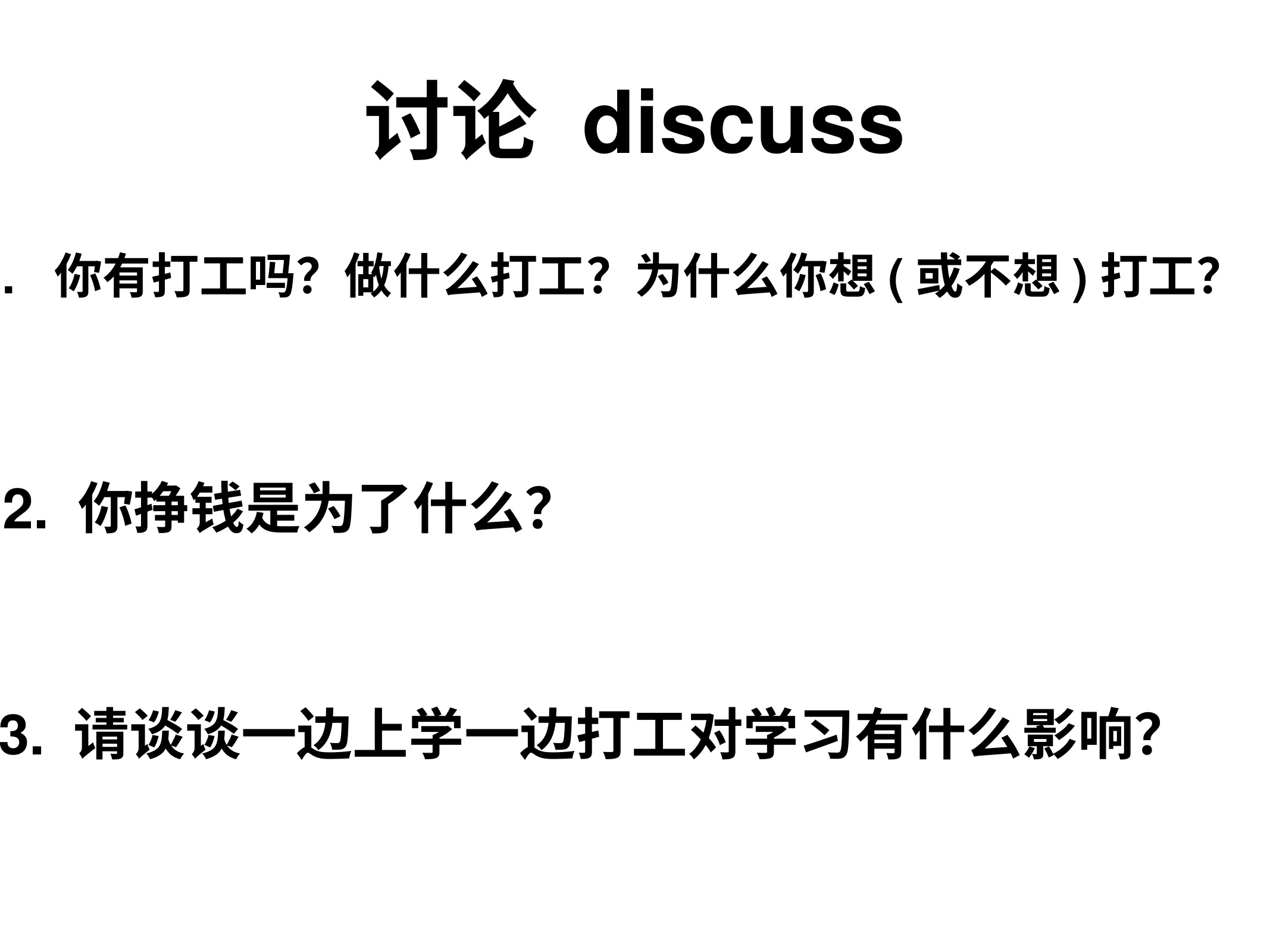

讨论 discuss
你有打工吗？做什么打工？为什么你想(或不想)打工？
2. 你挣钱是为了什么？
3. 请谈谈一边上学一边打工对学习有什么影响？